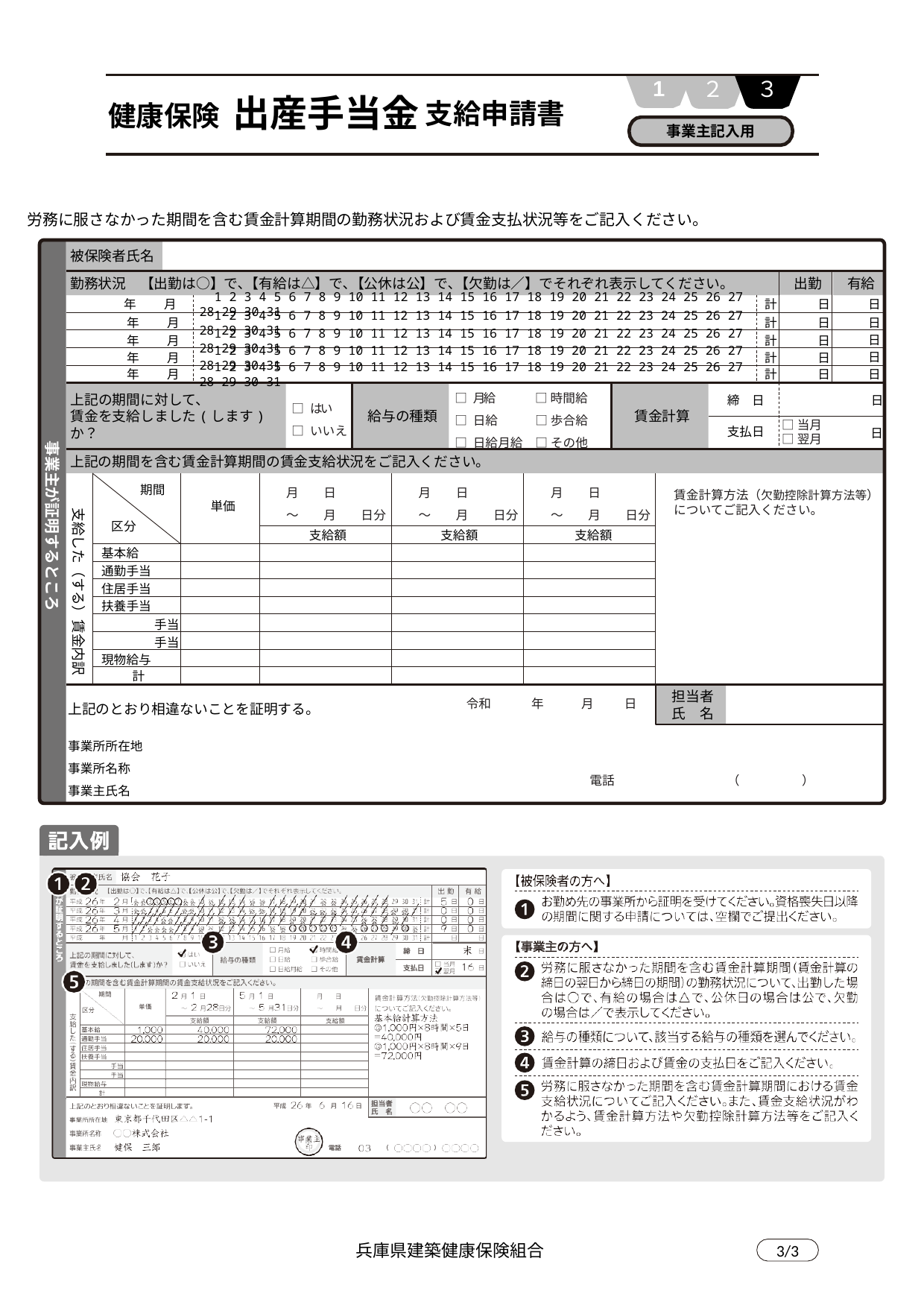

1
２
３
出産手当金
支給申請書
健康保険
事業主記入用

労務に服さなかった期間を含む賃金計算期間の勤務状況および賃金支払状況等をご記入ください。
事業主が証明するところ
被保険者氏名

勤務状況　【出勤は○】で､【有給は△】で､【公休は公】で､【欠勤は／】でそれぞれ表示してください。

上記の期間に対して、
賃金を支給しました(します)か？

給与の種類
賃金計算

上記の期間を含む賃金計算期間の賃金支給状況をご記入ください。

担当者
氏　名
有給
出勤
　　　　  年 　　月
  1 2 3 4 5 6 7 8 9 10 11 12 13 14 15 16 17 18 19 20 21 22 23 24 25 26 27 28 29 30 31
計
　　日
　 　日
 　　　　 年 　　月
  1 2 3 4 5 6 7 8 9 10 11 12 13 14 15 16 17 18 19 20 21 22 23 24 25 26 27 28 29 30 31
計
　　日
　　 日
 　　　　 年 　　月
  1 2 3 4 5 6 7 8 9 10 11 12 13 14 15 16 17 18 19 20 21 22 23 24 25 26 27 28 29 30 31
計
　　日
　 　日
 　　　　 年 　　月
  1 2 3 4 5 6 7 8 9 10 11 12 13 14 15 16 17 18 19 20 21 22 23 24 25 26 27 28 29 30 31
計
　　日
　　 日
 　　　　 年 　　月
  1 2 3 4 5 6 7 8 9 10 11 12 13 14 15 16 17 18 19 20 21 22 23 24 25 26 27 28 29 30 31
計
　　日
　　 日
□ 月給　　　　□ 時間給
□ 日給　　　□ 歩合給
□ 日給月給　□ その他
締　日
日
□ はい
□ いいえ
支払日
□当月
□翌月
日
支給した（する）賃金内訳
　　月　　日
　　～　　月　　日分
　　月　　日
　　～　　月　　日分
　　月　　日
　　～　　月　　日分
期間
　賃金計算方法（欠勤控除計算方法等）
　についてご記入ください。
単価
区分
支給額
支給額
支給額
基本給
通勤手当
住居手当
扶養手当
手当
手当
現物給与
計
上記のとおり相違ないことを証明する。

事業所所在地
事業所名称
事業主氏名
令和　 　　年　　　月　　  日
電話　　　　　　　　　（　　　　　）

兵庫県建築健康保険組合
3/3